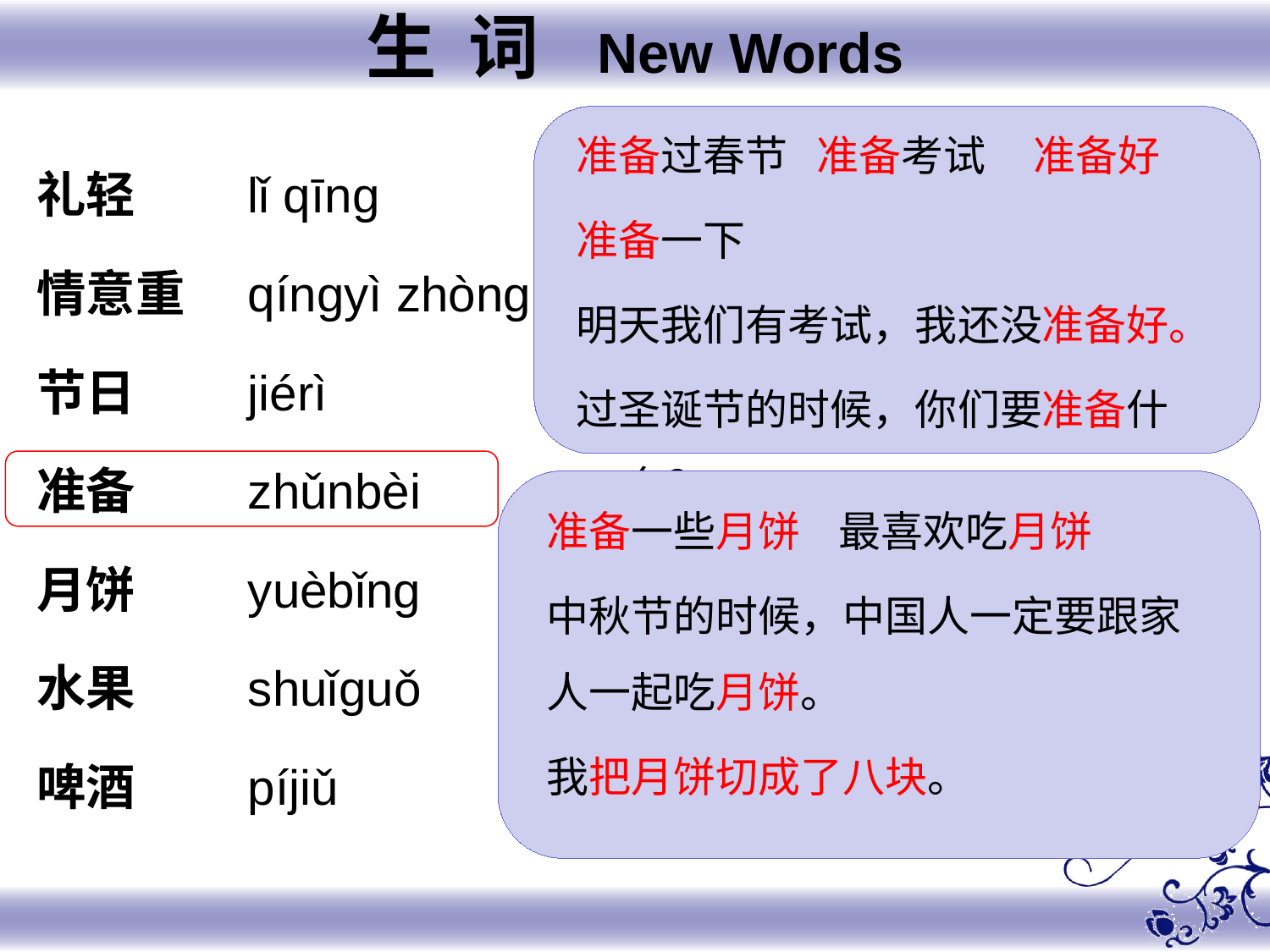

生  词   New Words
准备过春节   准备考试     准备好
准备一下
明天我们有考试，我还没准备好。
过圣诞节的时候，你们要准备什么？

lǐ qīng
qíngyì zhòng
jiérì
zhǔnbèi
yuèbǐng
shuǐguǒ
píjiǔ

礼轻
情意重
节日
准备
月饼
水果
啤酒

准备一些月饼    最喜欢吃月饼
中秋节的时候，中国人一定要跟家人一起吃月饼。
我把月饼切成了八块。